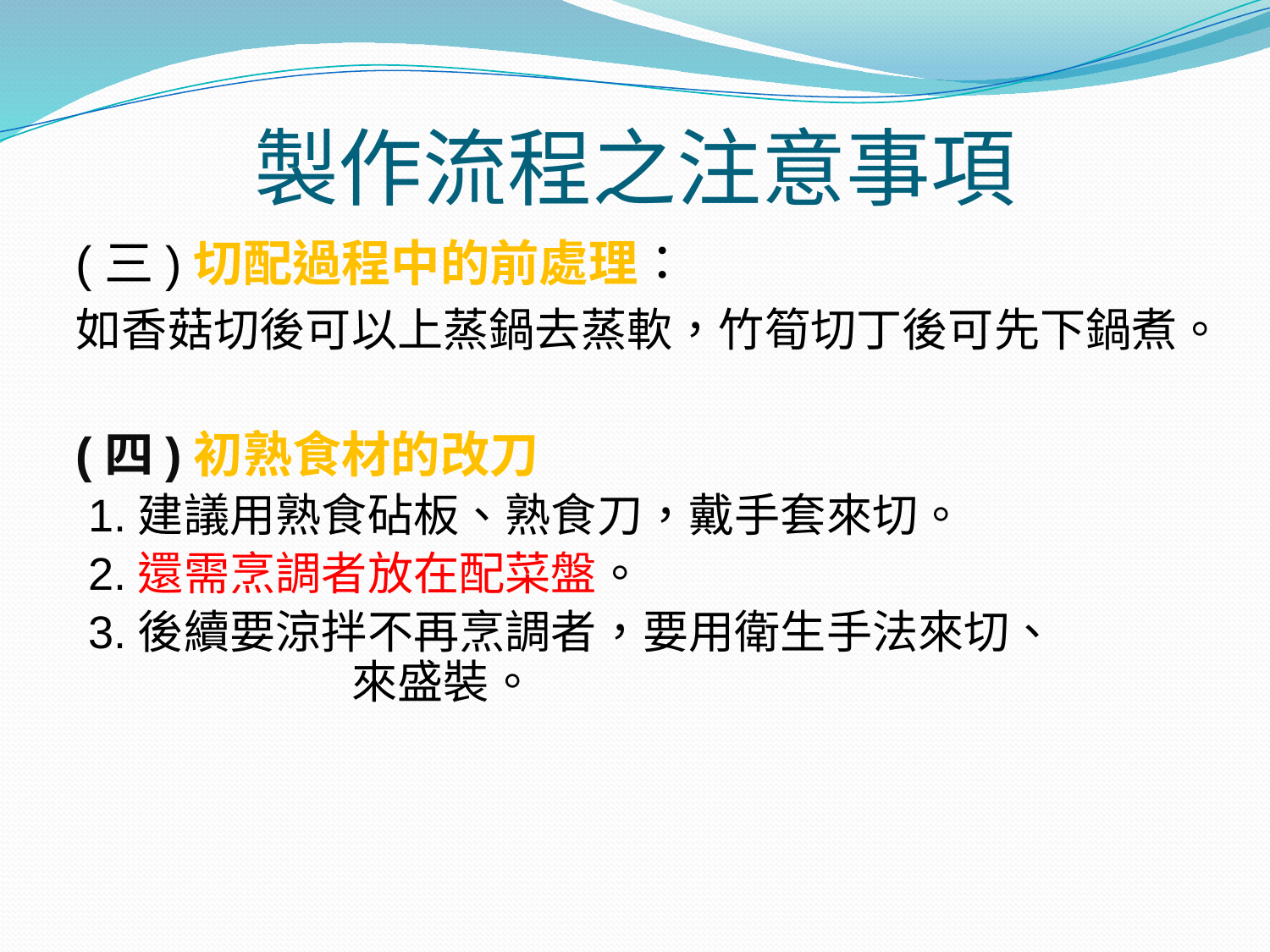

# 製作流程之注意事項
(三)切配過程中的前處理：
如香菇切後可以上蒸鍋去蒸軟，竹筍切丁後可先下鍋煮。

(四)初熟食材的改刀
 1.建議用熟食砧板、熟食刀，戴手套來切。
 2.還需烹調者放在配菜盤。
 3.後續要涼拌不再烹調者，要用衛生手法來切、                                     來盛裝。